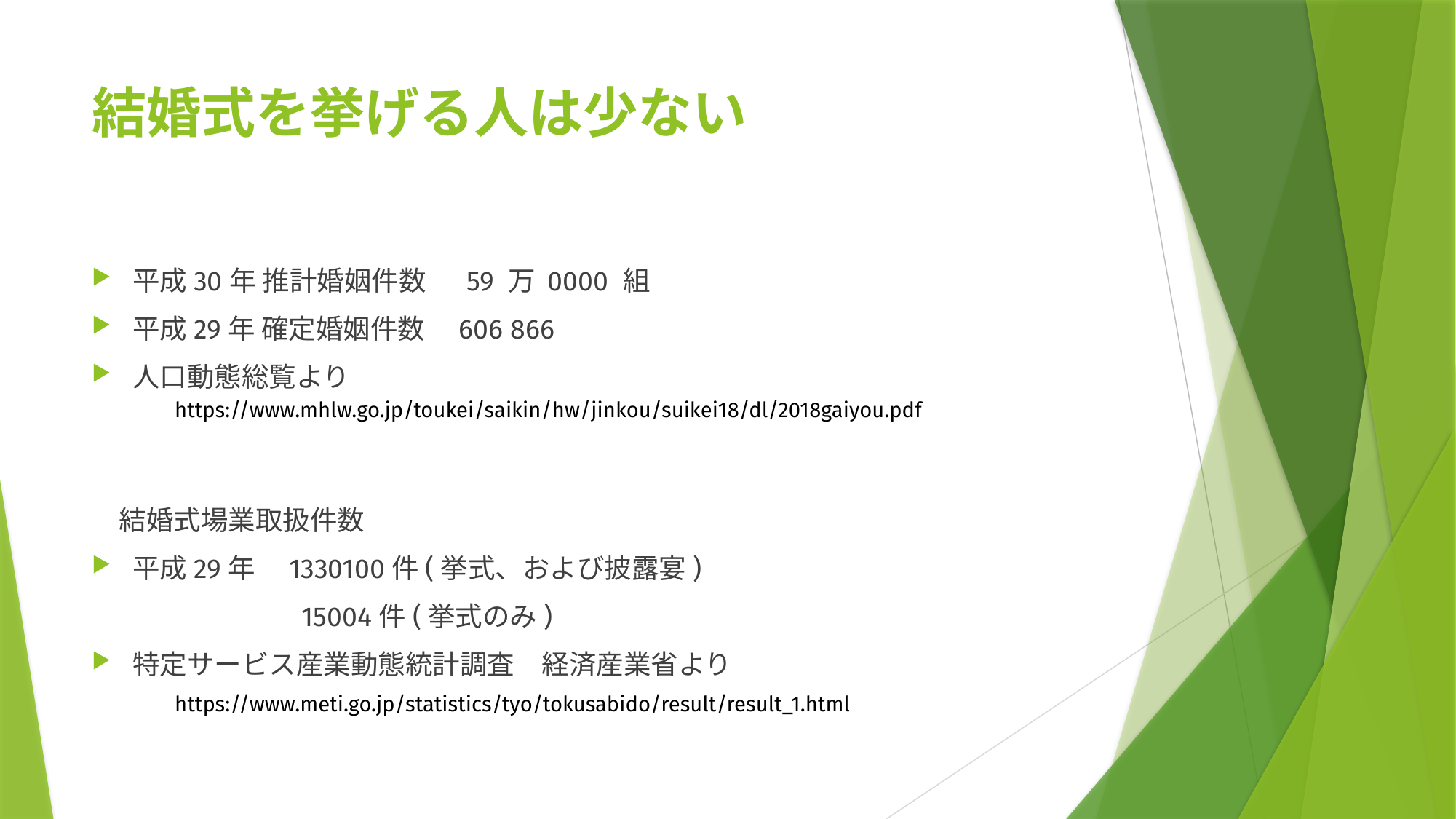

# 結婚式を挙げる人は少ない
平成30年 推計婚姻件数　 59 万 0000 組
平成29年 確定婚姻件数　606 866
人口動態総覧より

　結婚式場業取扱件数
平成29年　1330100件(挙式、および披露宴)
　　　　　　　  15004件(挙式のみ)
特定サービス産業動態統計調査　経済産業省より
https://www.mhlw.go.jp/toukei/saikin/hw/jinkou/suikei18/dl/2018gaiyou.pdf
https://www.meti.go.jp/statistics/tyo/tokusabido/result/result_1.html